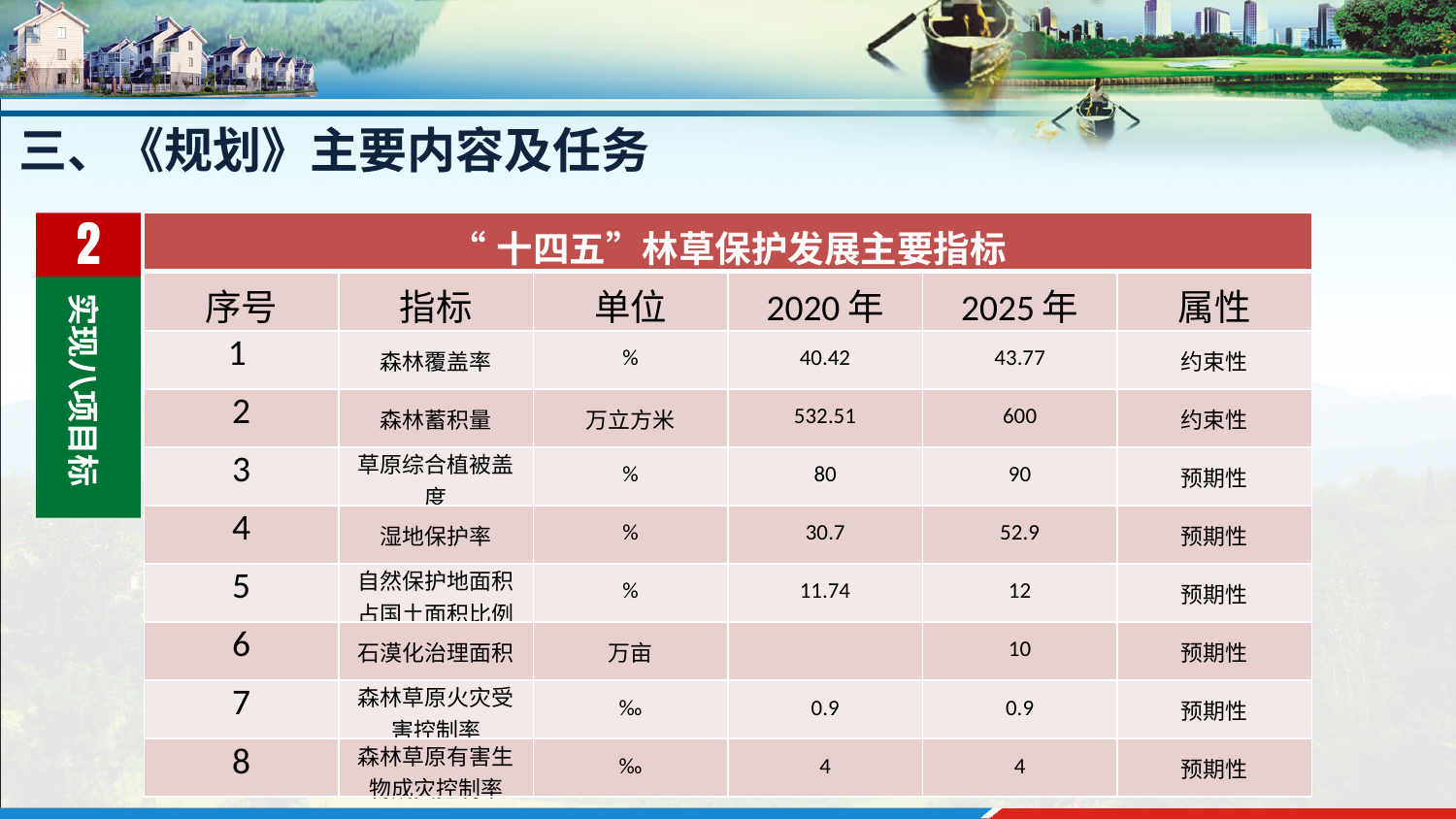

三、《规划》主要内容及任务
| “十四五”林草保护发展主要指标 |  |  |  |  |  |
| --- | --- | --- | --- | --- | --- |
| 序号 | 指标 | 单位 | 2020年 | 2025年 | 属性 |
| 1 | 森林覆盖率 | % | 40.42 | 43.77 | 约束性 |
| 2 | 森林蓄积量 | 万立方米 | 532.51 | 600 | 约束性 |
| 3 | 草原综合植被盖度 | % | 80 | 90 | 预期性 |
| 4 | 湿地保护率 | % | 30.7 | 52.9 | 预期性 |
| 5 | 自然保护地面积占国土面积比例 | % | 11.74 | 12 | 预期性 |
| 6 | 石漠化治理面积 | 万亩 |  | 10 | 预期性 |
| 7 | 森林草原火灾受害控制率 | ‰ | 0.9 | 0.9 | 预期性 |
| 8 | 森林草原有害生物成灾控制率 | ‰ | 4 | 4 | 预期性 |
实现八项目标
2